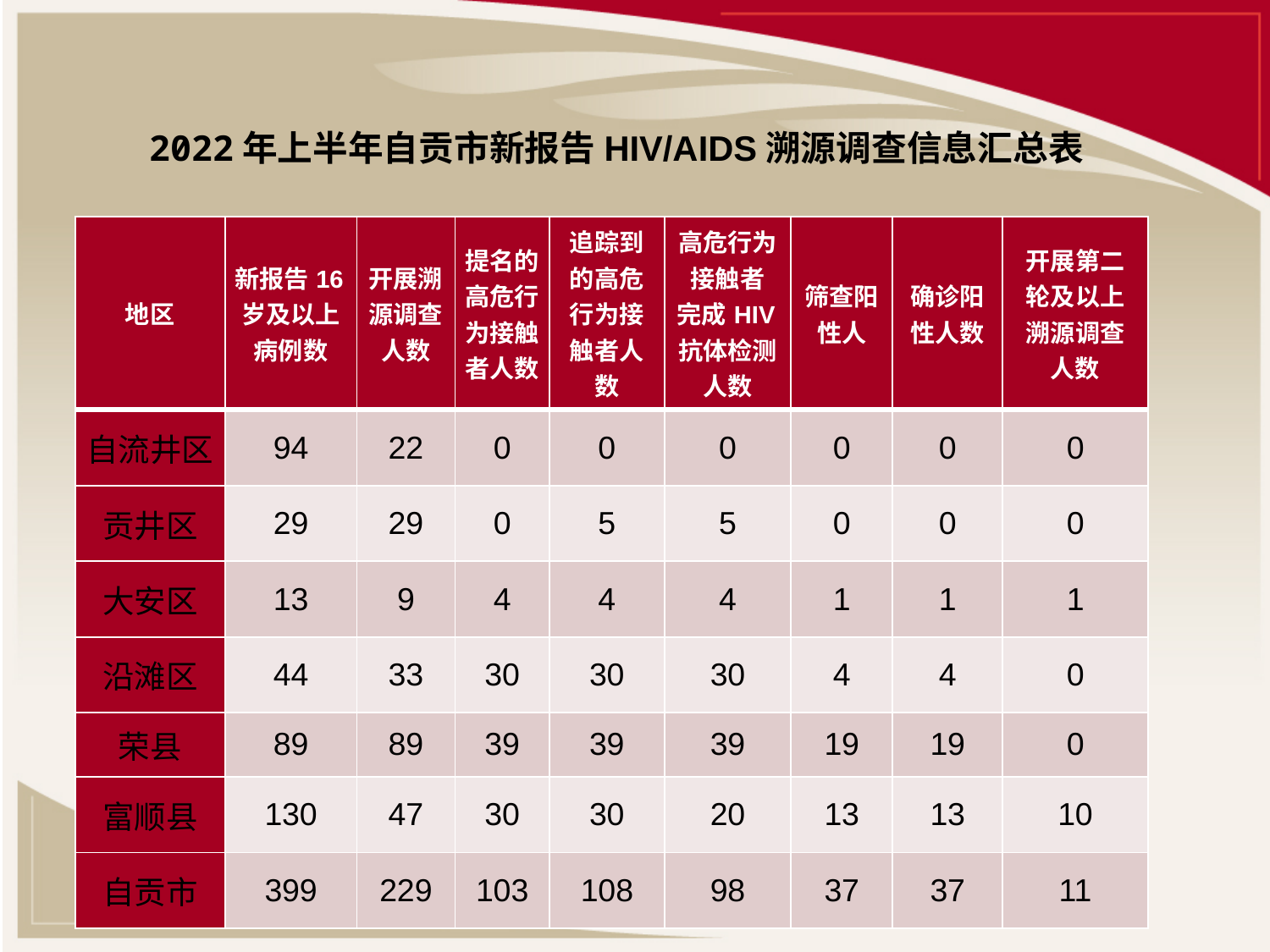

2022年上半年自贡市新报告HIV/AIDS溯源调查信息汇总表
| 地区 | 新报告16岁及以上病例数 | 开展溯源调查人数 | 提名的高危行为接触者人数 | 追踪到的高危行为接触者人数 | 高危行为接触者 完成HIV抗体检测人数 | 筛查阳性人 | 确诊阳性人数 | 开展第二轮及以上溯源调查人数 |
| --- | --- | --- | --- | --- | --- | --- | --- | --- |
| 自流井区 | 94 | 22 | 0 | 0 | 0 | 0 | 0 | 0 |
| 贡井区 | 29 | 29 | 0 | 5 | 5 | 0 | 0 | 0 |
| 大安区 | 13 | 9 | 4 | 4 | 4 | 1 | 1 | 1 |
| 沿滩区 | 44 | 33 | 30 | 30 | 30 | 4 | 4 | 0 |
| 荣县 | 89 | 89 | 39 | 39 | 39 | 19 | 19 | 0 |
| 富顺县 | 130 | 47 | 30 | 30 | 20 | 13 | 13 | 10 |
| 自贡市 | 399 | 229 | 103 | 108 | 98 | 37 | 37 | 11 |